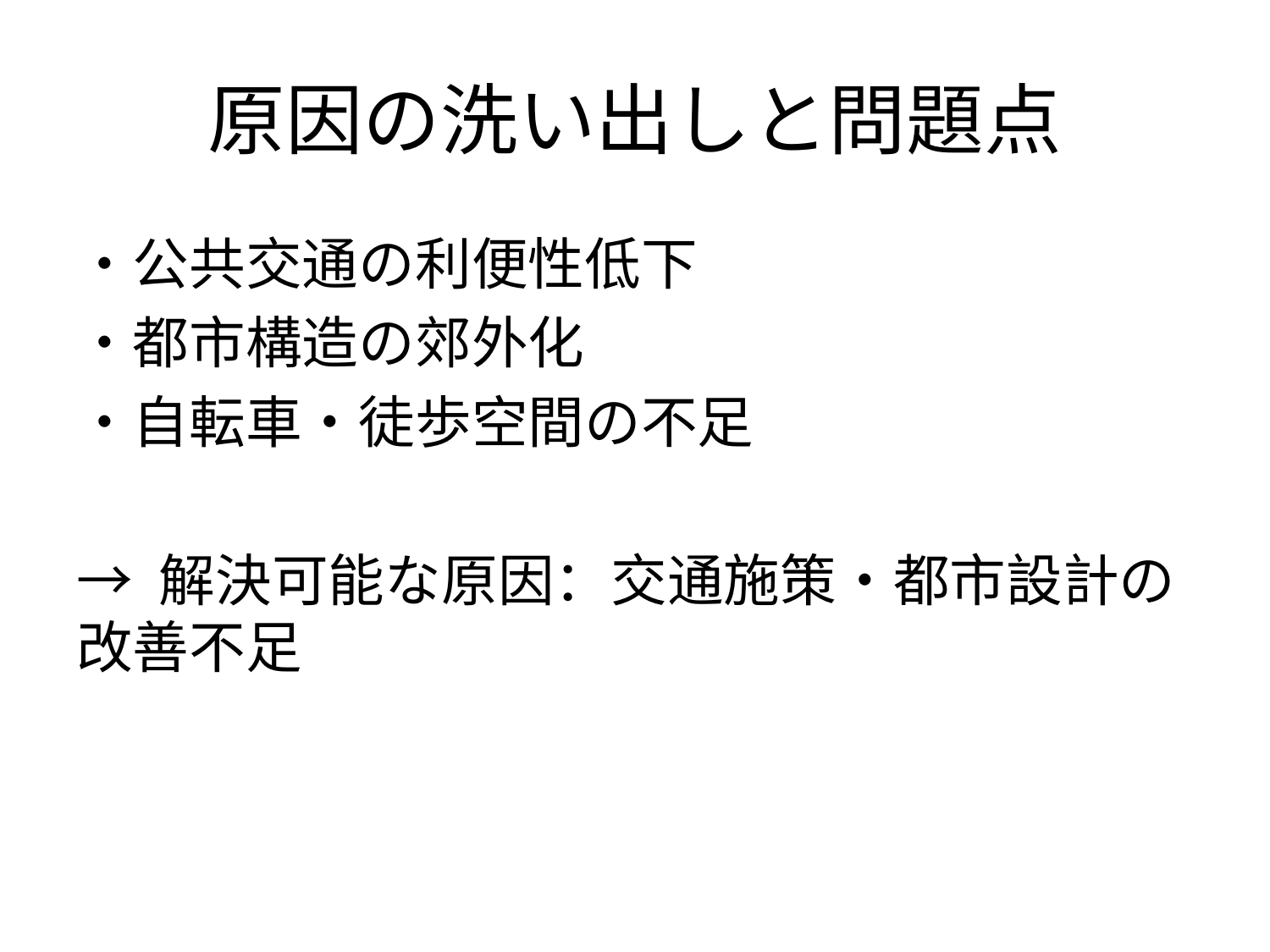

# 原因の洗い出しと問題点
・公共交通の利便性低下
・都市構造の郊外化
・自転車・徒歩空間の不足

→ 解決可能な原因：交通施策・都市設計の改善不足